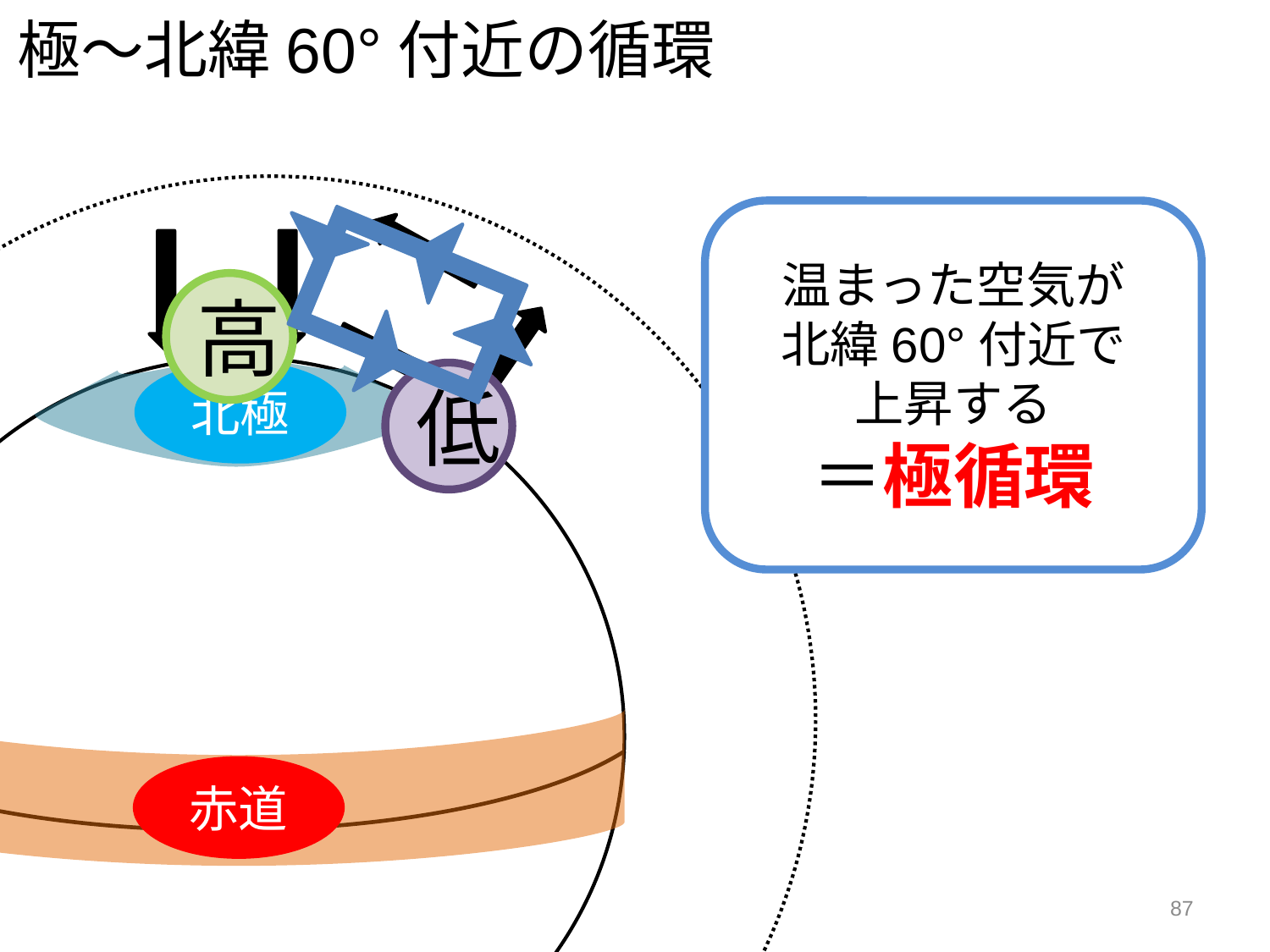

極～北緯60°付近の循環

温まった空気が
北緯60°付近で
上昇する
＝極循環

高

北極
低

赤道
87